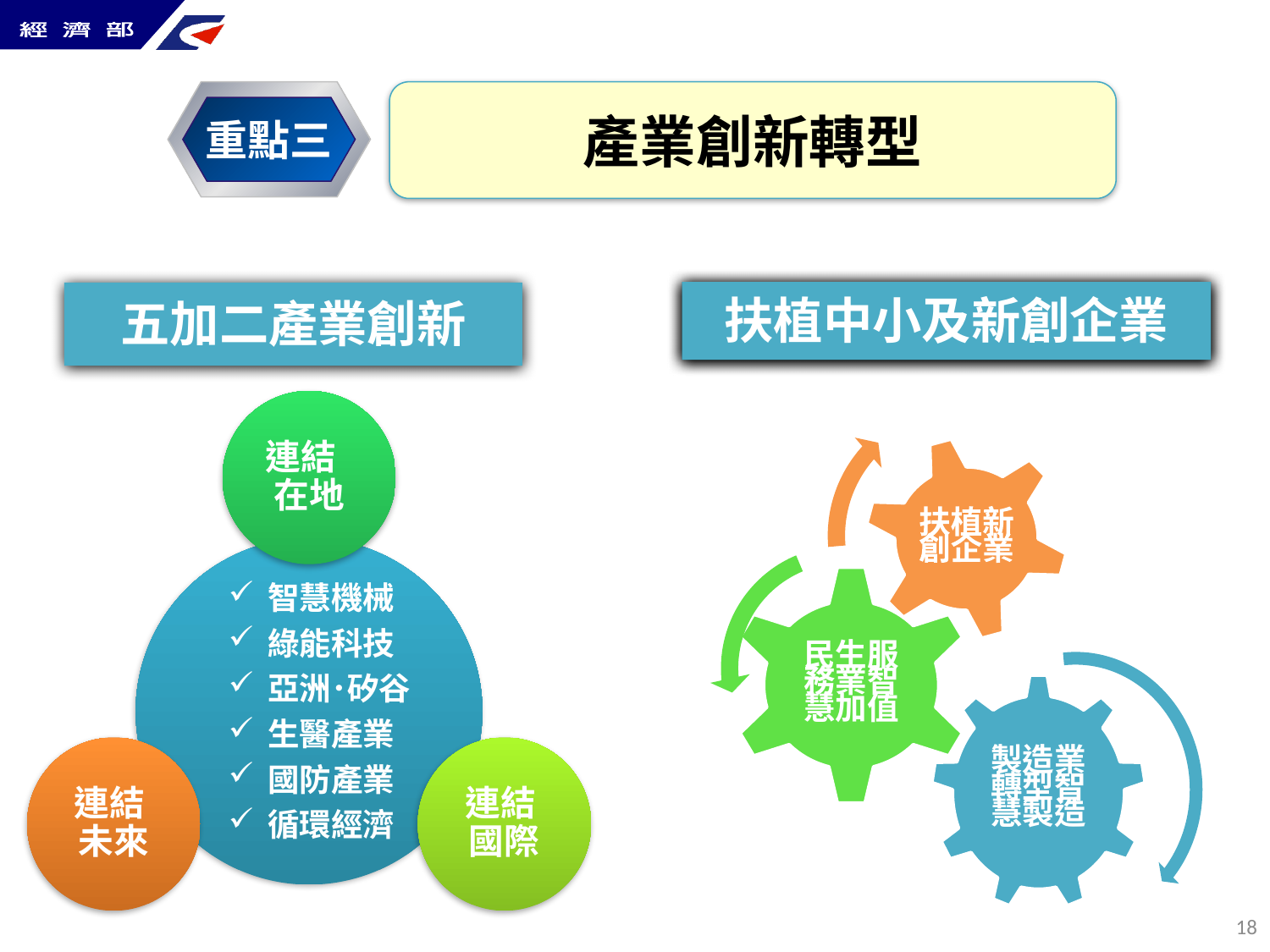

產業創新轉型
重點三

扶植中小及新創企業
五加二產業創新

連結   在地
製造業轉型智慧製造
民生服務業智慧加值
扶植新創企業

智慧機械
綠能科技
亞洲･矽谷
生醫產業
國防產業
循環經濟

連結  未來

連結  國際
18